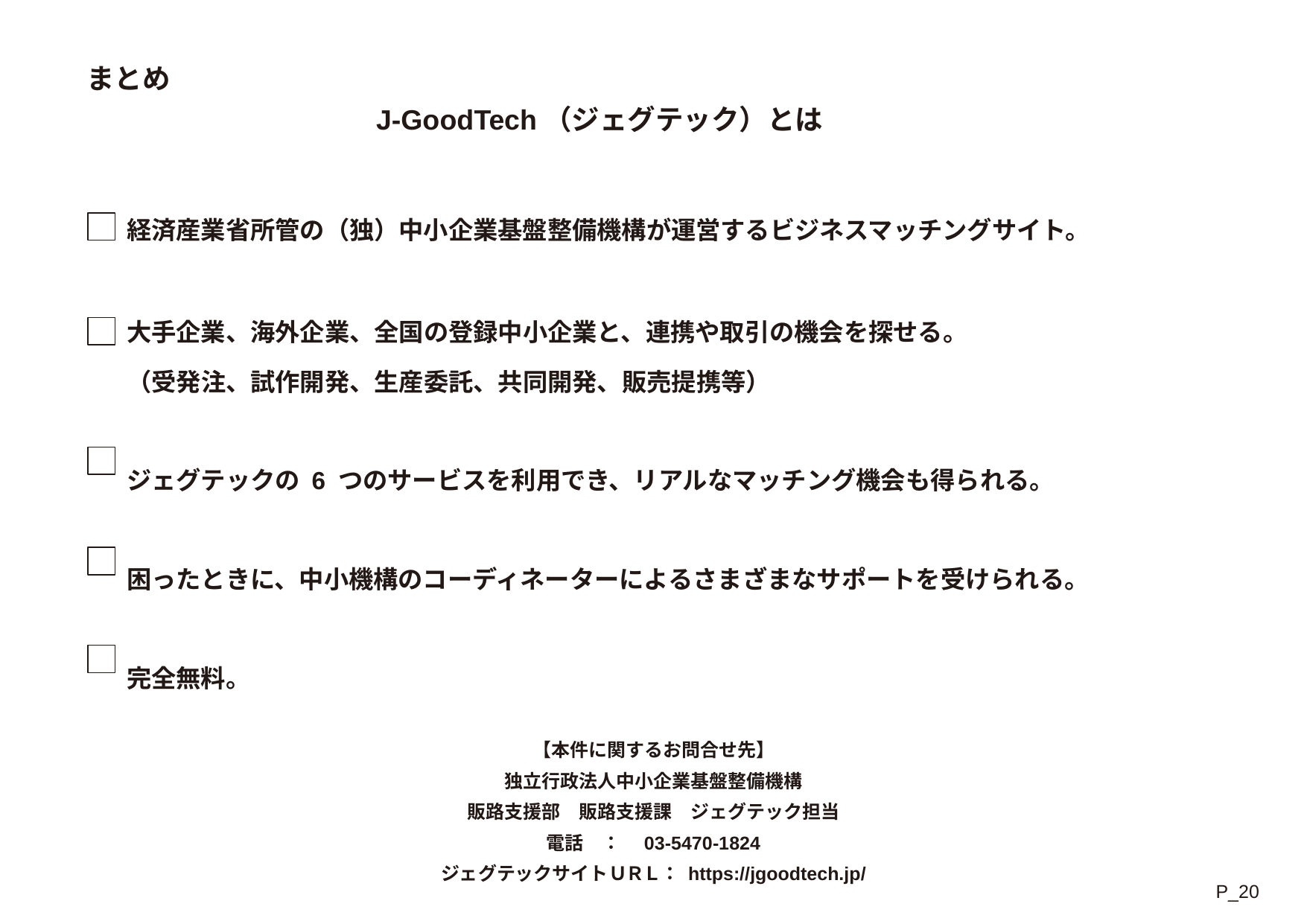

まとめ
J-GoodTech（ジェグテック）とは

経済産業省所管の（独）中小企業基盤整備機構が運営するビジネスマッチングサイト。

大手企業、海外企業、全国の登録中小企業と、連携や取引の機会を探せる。
（受発注、試作開発、生産委託、共同開発、販売提携等）
ジェグテックの 6 つのサービスを利用でき、リアルなマッチング機会も得られる。
困ったときに、中小機構のコーディネーターによるさまざまなサポートを受けられる。
完全無料。

【本件に関するお問合せ先】
独立行政法人中小企業基盤整備機構
販路支援部　販路支援課　ジェグテック担当
電話　：　03-5470-1824
ジェグテックサイトＵＲＬ： https://jgoodtech.jp/
P_20